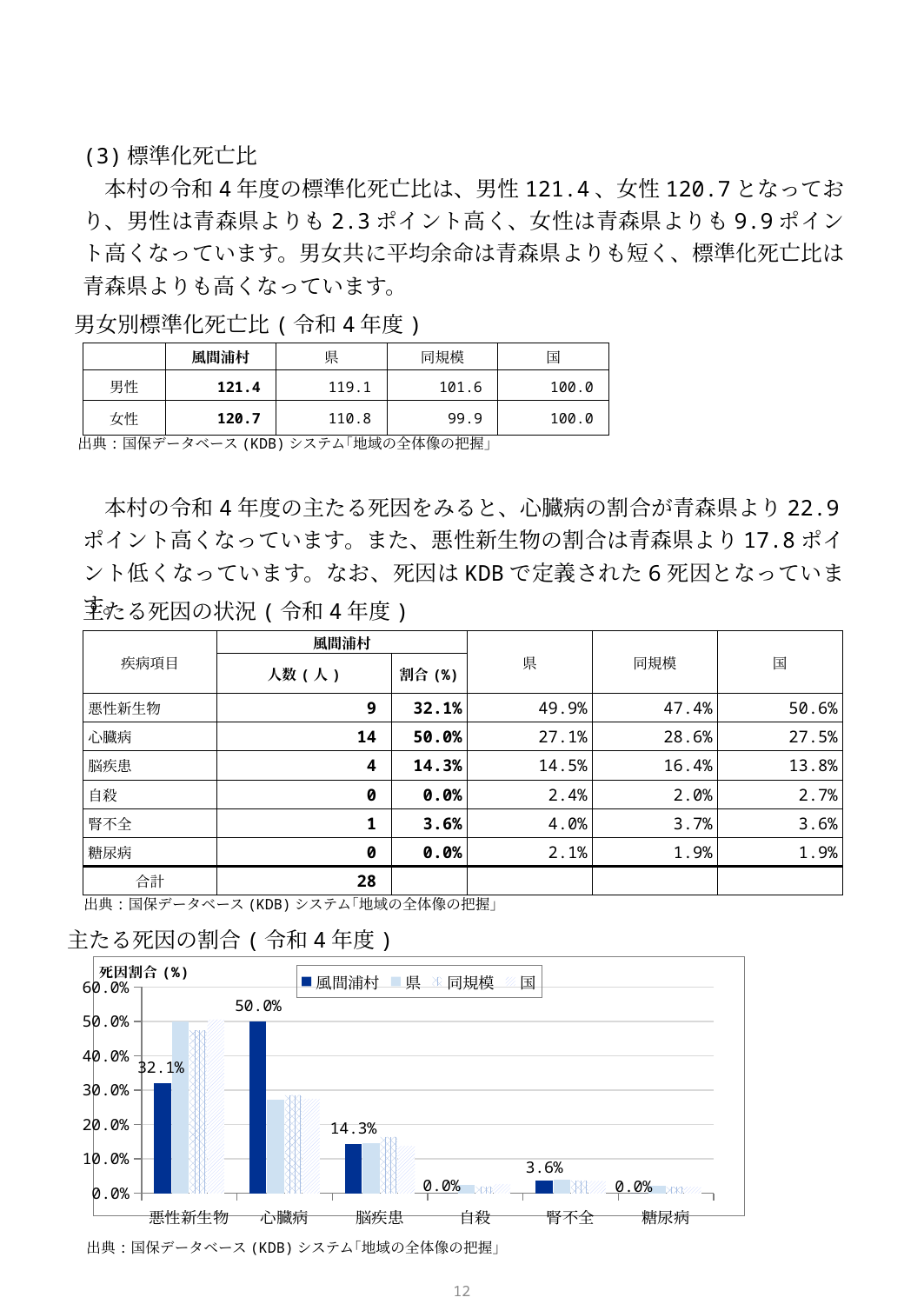

(3)標準化死亡比
　本村の令和4年度の標準化死亡比は、男性121.4、女性120.7となっており、男性は青森県よりも2.3ポイント高く、女性は青森県よりも9.9ポイント高くなっています。男女共に平均余命は青森県よりも短く、標準化死亡比は青森県よりも高くなっています。
男女別標準化死亡比(令和4年度)
|  | 風間浦村 | 県 | 同規模 | 国 |
| --- | --- | --- | --- | --- |
| 男性 | 121.4 | 119.1 | 101.6 | 100.0 |
| 女性 | 120.7 | 110.8 | 99.9 | 100.0 |
出典:国保データベース(KDB)システム｢地域の全体像の把握｣
　本村の令和4年度の主たる死因をみると、心臓病の割合が青森県より22.9ポイント高くなっています。また、悪性新生物の割合は青森県より17.8ポイント低くなっています。なお、死因はKDBで定義された6死因となっています。
主たる死因の状況(令和4年度)
| 疾病項目 | 風間浦村 |  | 県 | 同規模 | 国 |
| --- | --- | --- | --- | --- | --- |
|  | 人数(人) | 割合(%) |  |  |  |
| 悪性新生物 | 9 | 32.1% | 49.9% | 47.4% | 50.6% |
| 心臓病 | 14 | 50.0% | 27.1% | 28.6% | 27.5% |
| 脳疾患 | 4 | 14.3% | 14.5% | 16.4% | 13.8% |
| 自殺 | 0 | 0.0% | 2.4% | 2.0% | 2.7% |
| 腎不全 | 1 | 3.6% | 4.0% | 3.7% | 3.6% |
| 糖尿病 | 0 | 0.0% | 2.1% | 1.9% | 1.9% |
| 合計 | 28 |  |  |  |  |
出典:国保データベース(KDB)システム｢地域の全体像の把握｣
主たる死因の割合(令和4年度)

### Chart

| Category | 風間浦村 | 県 | 同規模 | 国 |
|---|---|---|---|---|
| 悪性新生物 | 0.321 | 0.499 | 0.474 | 0.506 |
| 心臓病 | 0.5 | 0.271 | 0.28600000000000003 | 0.275 |
| 脳疾患 | 0.14300000000000002 | 0.145 | 0.16399999999999998 | 0.138 |
| 自殺 | 0.0 | 0.024 | 0.02 | 0.027000000000000003 |
| 腎不全 | 0.036000000000000004 | 0.04 | 0.037000000000000005 | 0.036000000000000004 |
| 糖尿病 | 0.0 | 0.021 | 0.019 | 0.019 |
出典:国保データベース(KDB)システム｢地域の全体像の把握｣
12